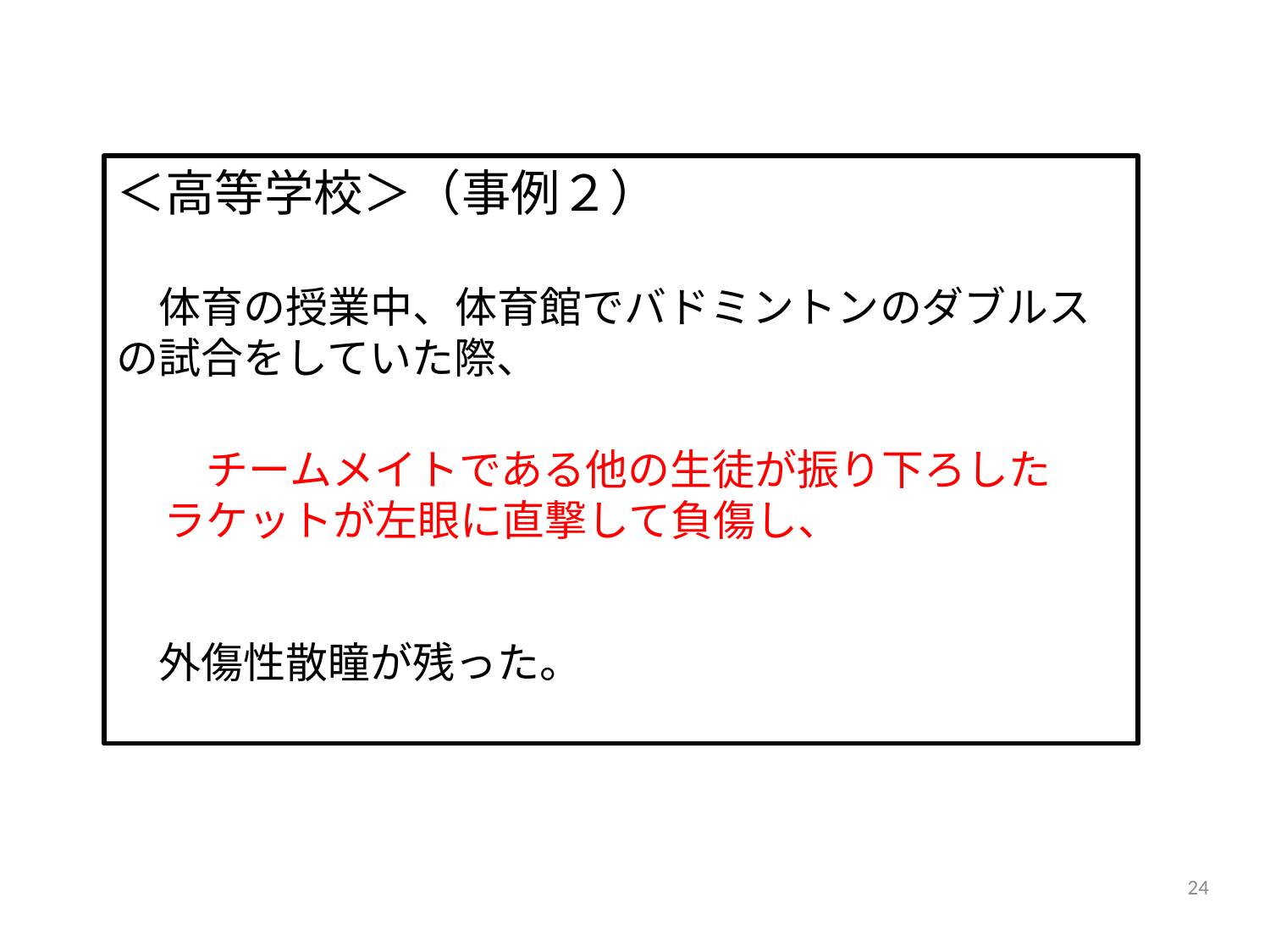

＜高等学校＞（事例２）

　体育の授業中、体育館でバドミントンのダブルスの試合をしていた際、

　外傷性散瞳が残った。

　チームメイトである他の生徒が振り下ろしたラケットが左眼に直撃して負傷し、
24